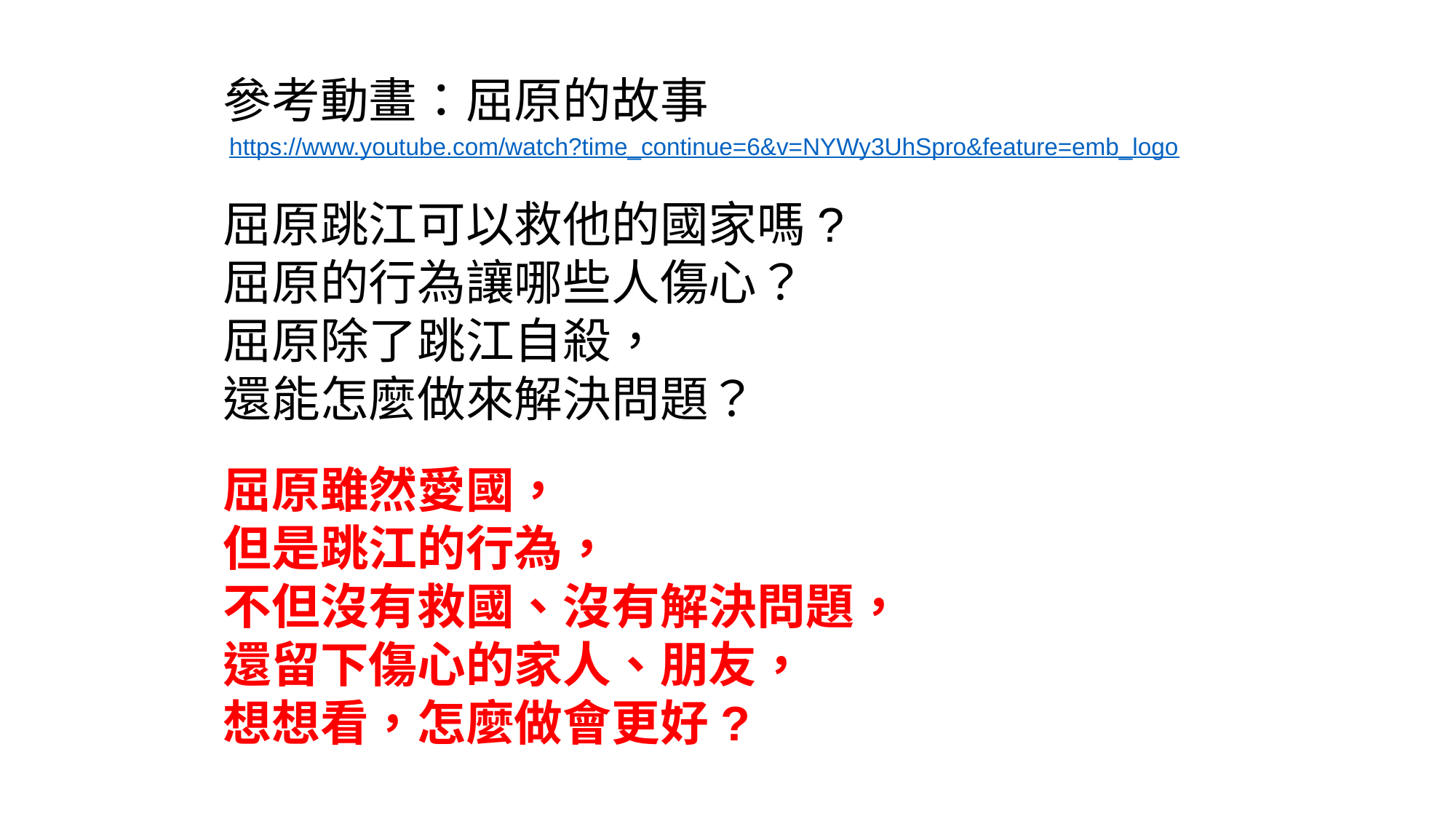

參考動畫：屈原的故事
 https://www.youtube.com/watch?time_continue=6&v=NYWy3UhSpro&feature=emb_logo

屈原跳江可以救他的國家嗎?
屈原的行為讓哪些人傷心？
屈原除了跳江自殺，
還能怎麼做來解決問題？

屈原雖然愛國，
但是跳江的行為，
不但沒有救國、沒有解決問題，
還留下傷心的家人、朋友，
想想看，怎麼做會更好?